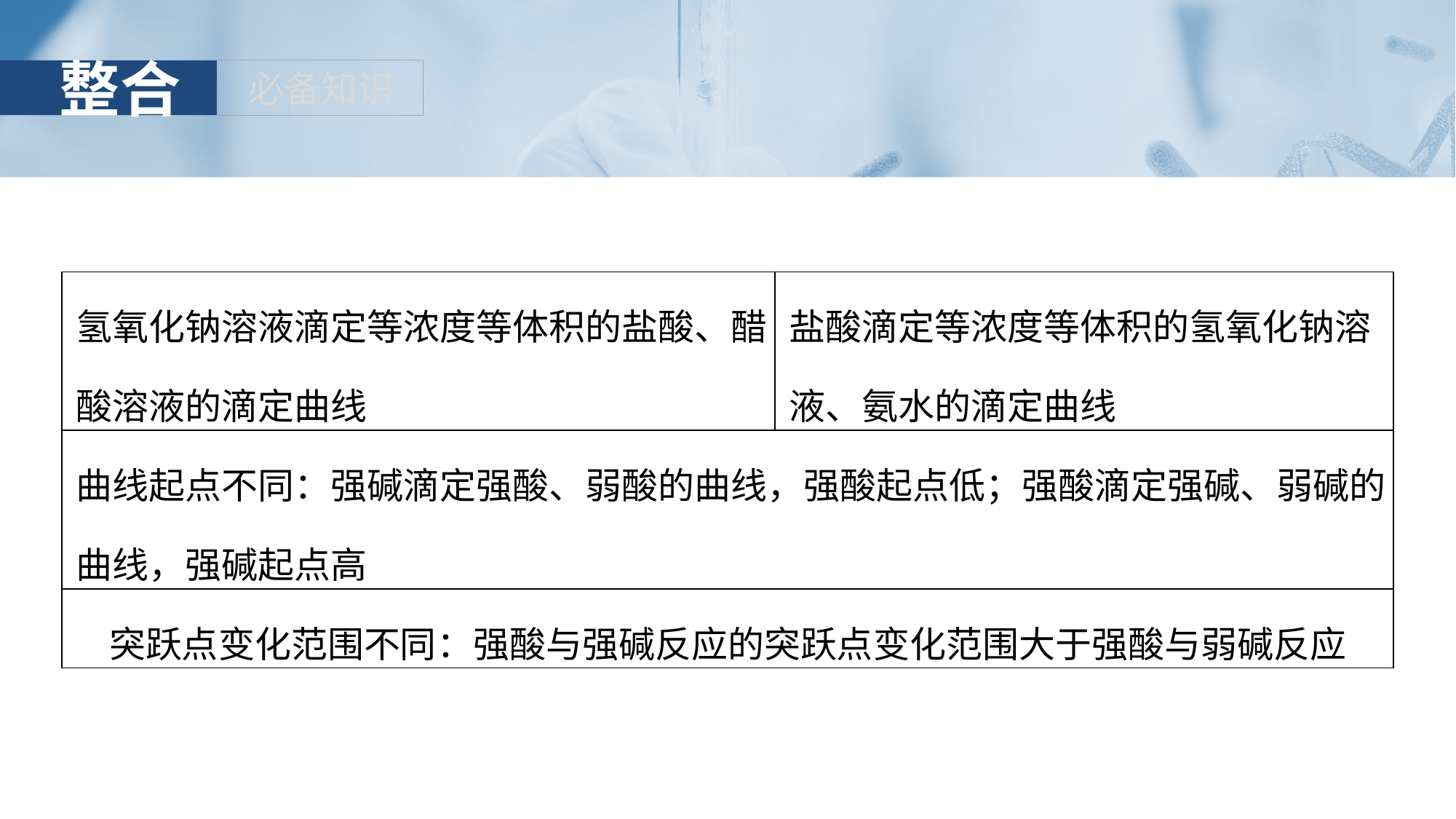

| 氢氧化钠溶液滴定等浓度等体积的盐酸、醋酸溶液的滴定曲线 | 盐酸滴定等浓度等体积的氢氧化钠溶液、氨水的滴定曲线 |
| --- | --- |
| 曲线起点不同：强碱滴定强酸、弱酸的曲线，强酸起点低；强酸滴定强碱、弱碱的曲线，强碱起点高 |  |
| 突跃点变化范围不同：强酸与强碱反应的突跃点变化范围大于强酸与弱碱反应 |  |